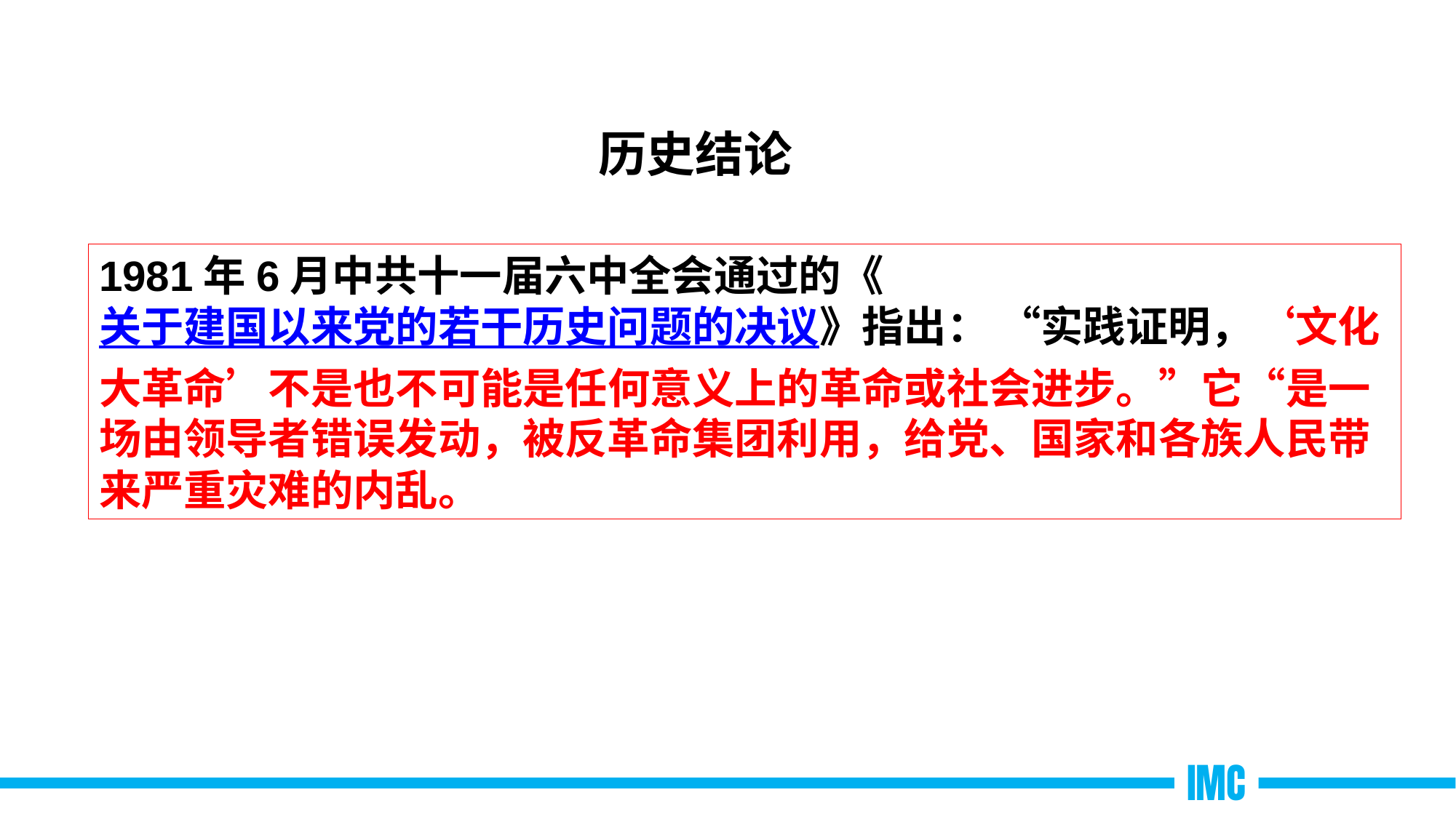

历史结论
1981年6月中共十一届六中全会通过的《关于建国以来党的若干历史问题的决议》指出： “实践证明，‘文化大革命’不是也不可能是任何意义上的革命或社会进步。”它“是一场由领导者错误发动，被反革命集团利用，给党、国家和各族人民带来严重灾难的内乱。